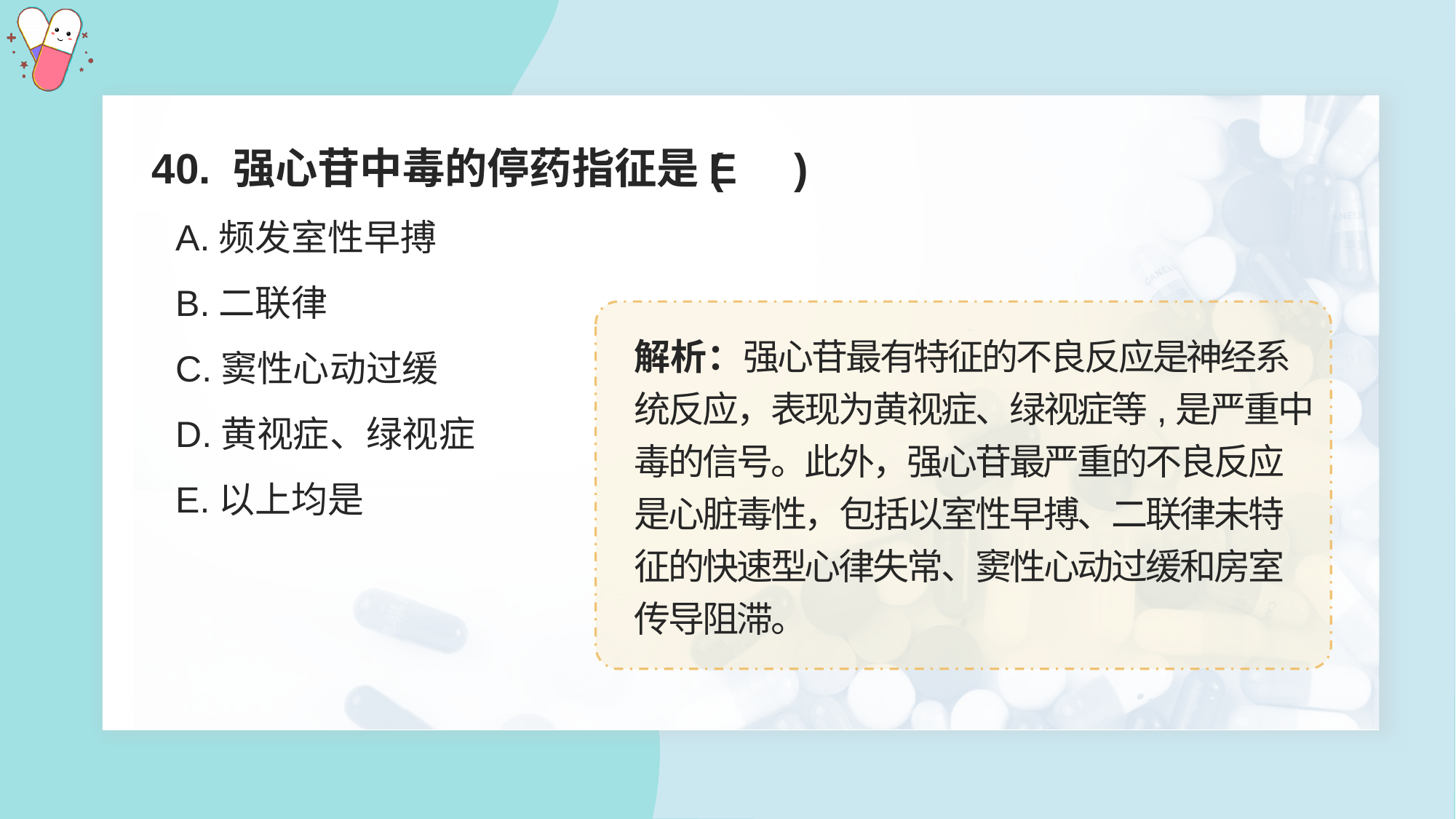

40. 强心苷中毒的停药指征是(      )
E
A.频发室性早搏
B.二联律
C.窦性心动过缓
D.黄视症、绿视症
E.以上均是

解析：强心苷最有特征的不良反应是神经系统反应，表现为黄视症、绿视症等,是严重中毒的信号。此外，强心苷最严重的不良反应是心脏毒性，包括以室性早搏、二联律未特征的快速型心律失常、窦性心动过缓和房室传导阻滞。